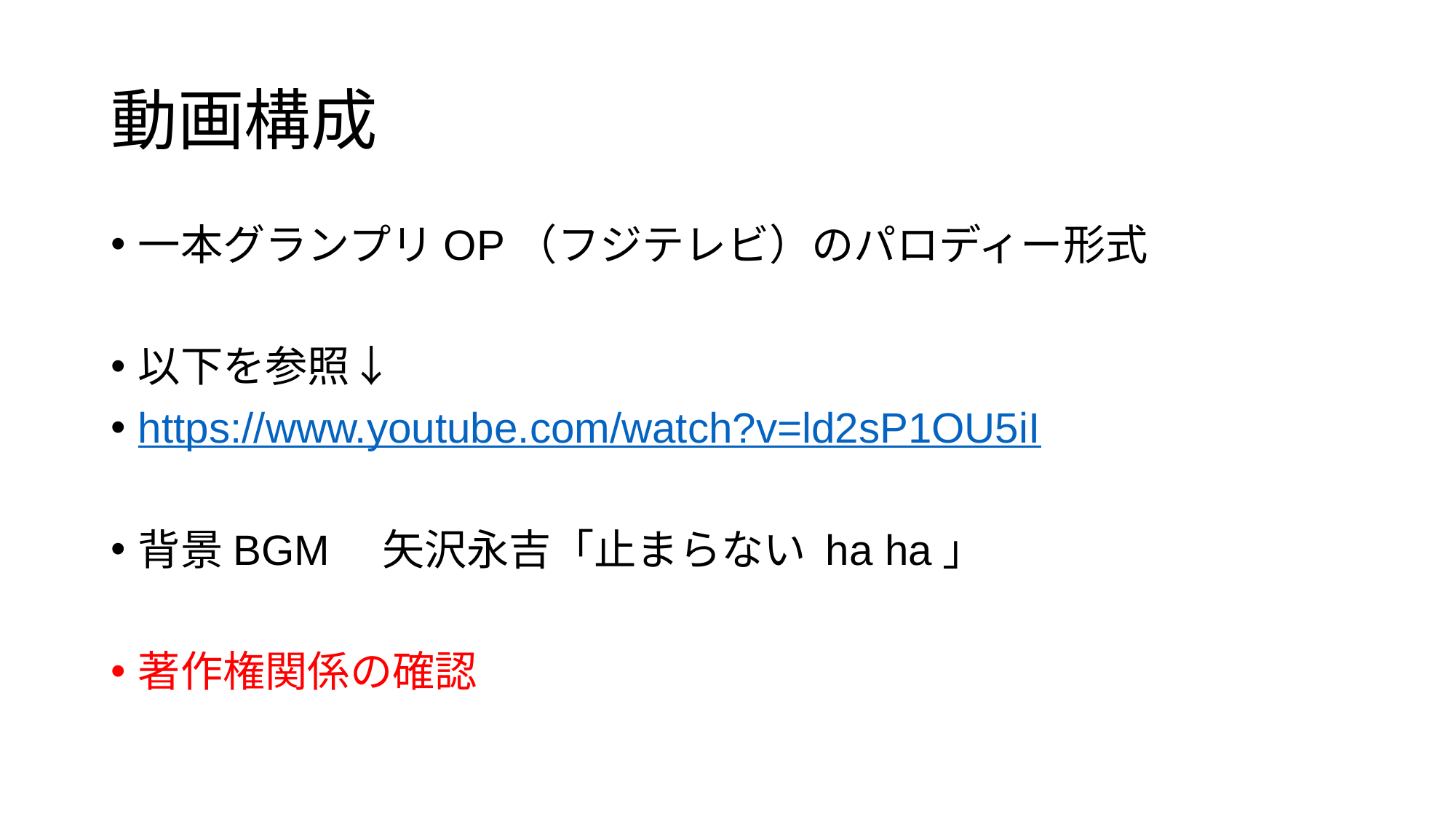

# 動画構成
一本グランプリOP（フジテレビ）のパロディー形式

以下を参照↓
https://www.youtube.com/watch?v=ld2sP1OU5iI

背景BGM　矢沢永吉「止まらない ha ha」

著作権関係の確認